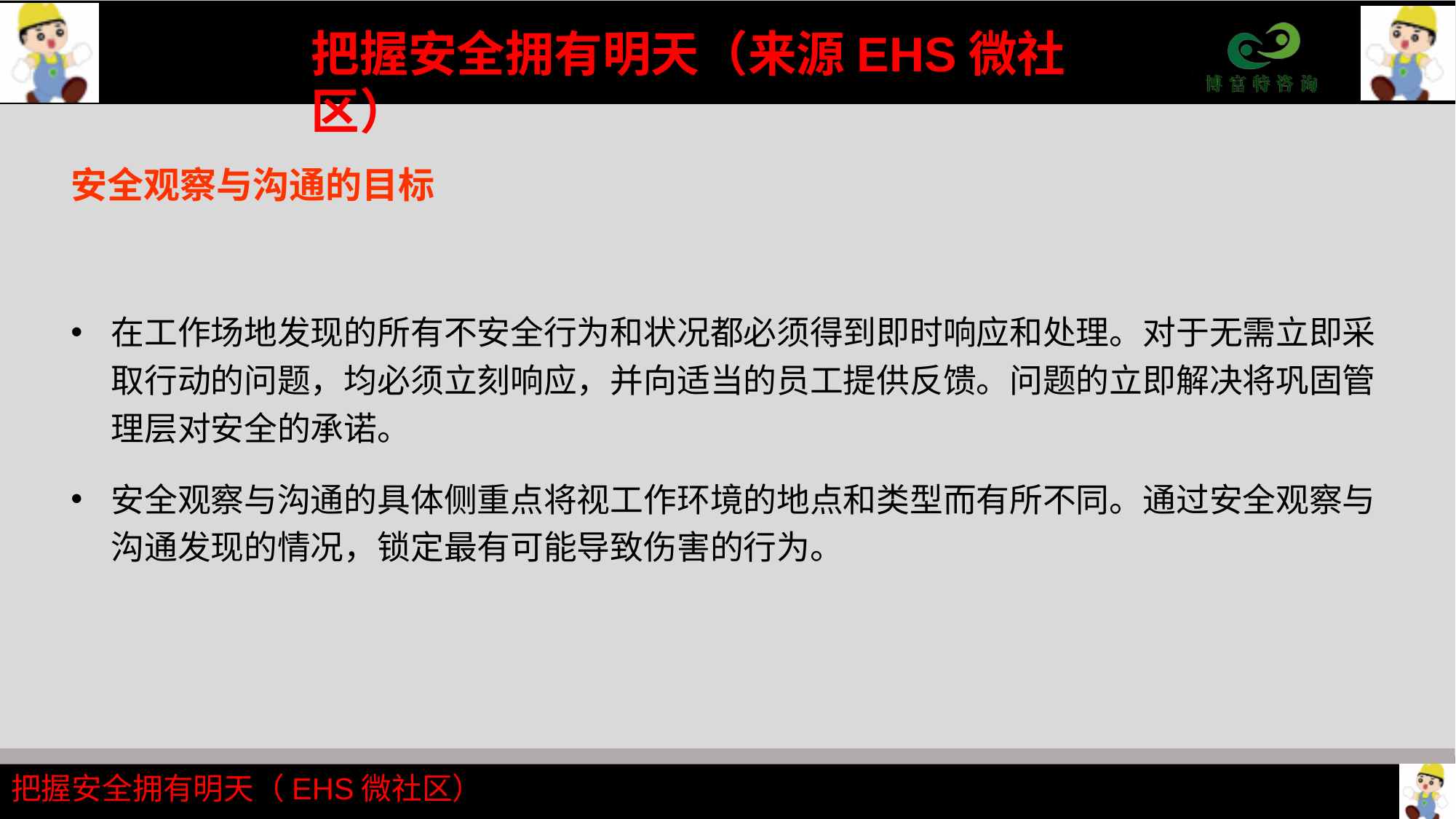

安全观察与沟通的目标

在工作场地发现的所有不安全行为和状况都必须得到即时响应和处理。对于无需立即采取行动的问题，均必须立刻响应，并向适当的员工提供反馈。问题的立即解决将巩固管理层对安全的承诺。
安全观察与沟通的具体侧重点将视工作环境的地点和类型而有所不同。通过安全观察与沟通发现的情况，锁定最有可能导致伤害的行为。